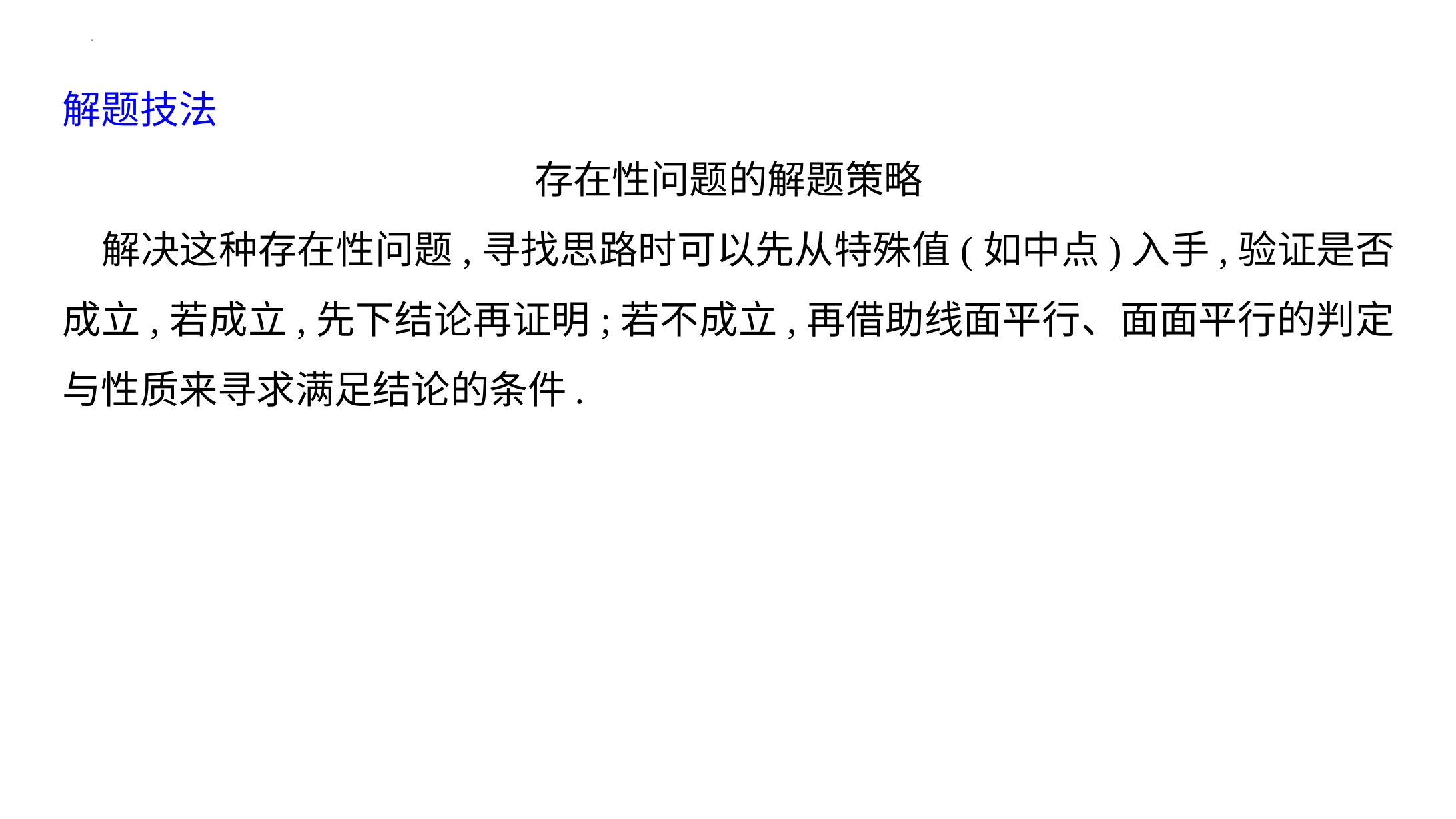

解题技法
存在性问题的解题策略
　解决这种存在性问题,寻找思路时可以先从特殊值(如中点)入手,验证是否成立,若成立,先下结论再证明;若不成立,再借助线面平行、面面平行的判定与性质来寻求满足结论的条件.